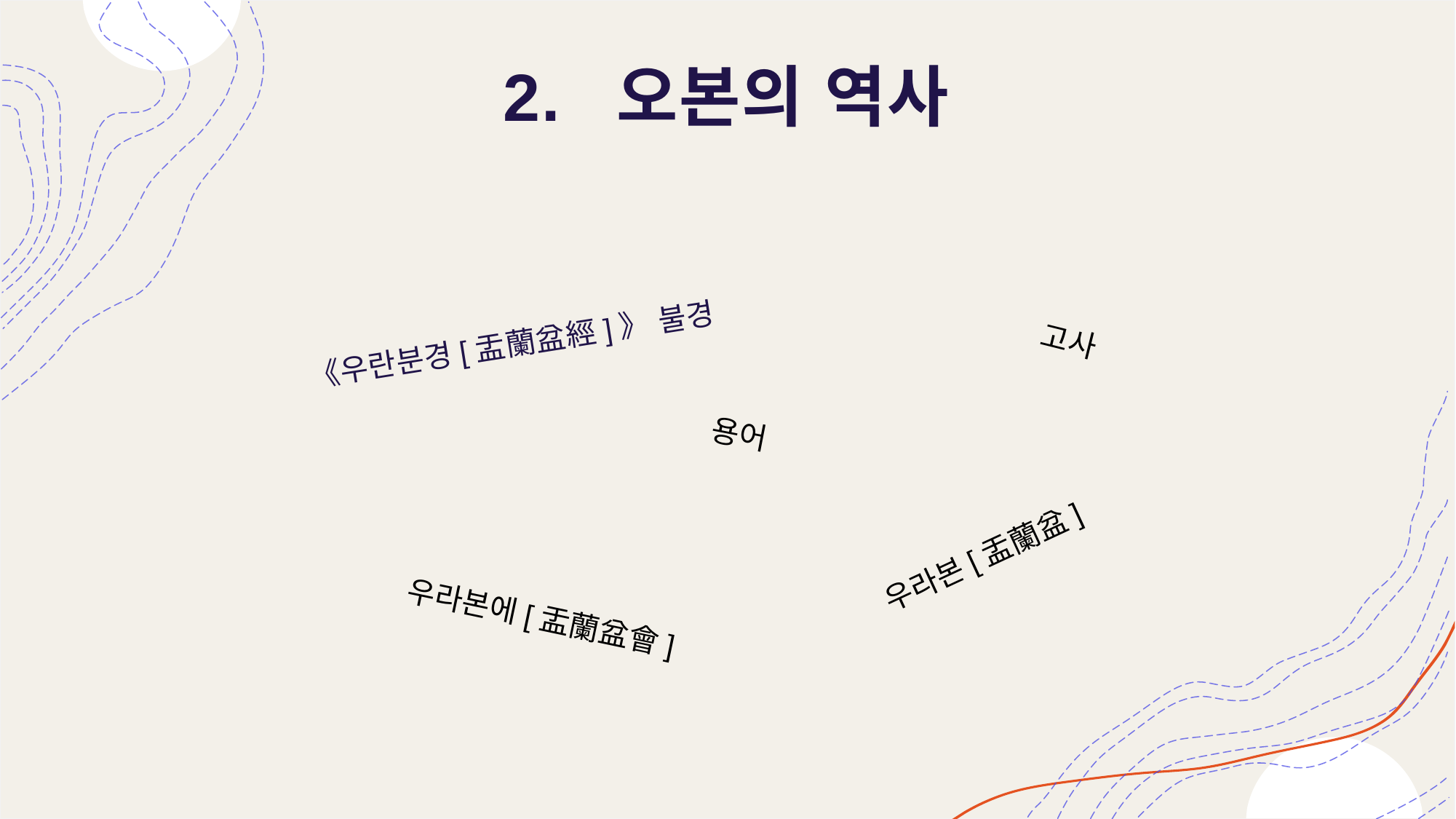

# 2.  오본의 역사

《우란분경[盂蘭盆經]》 불경
고사
용어
우라본[盂蘭盆]
우라본에[盂蘭盆會]